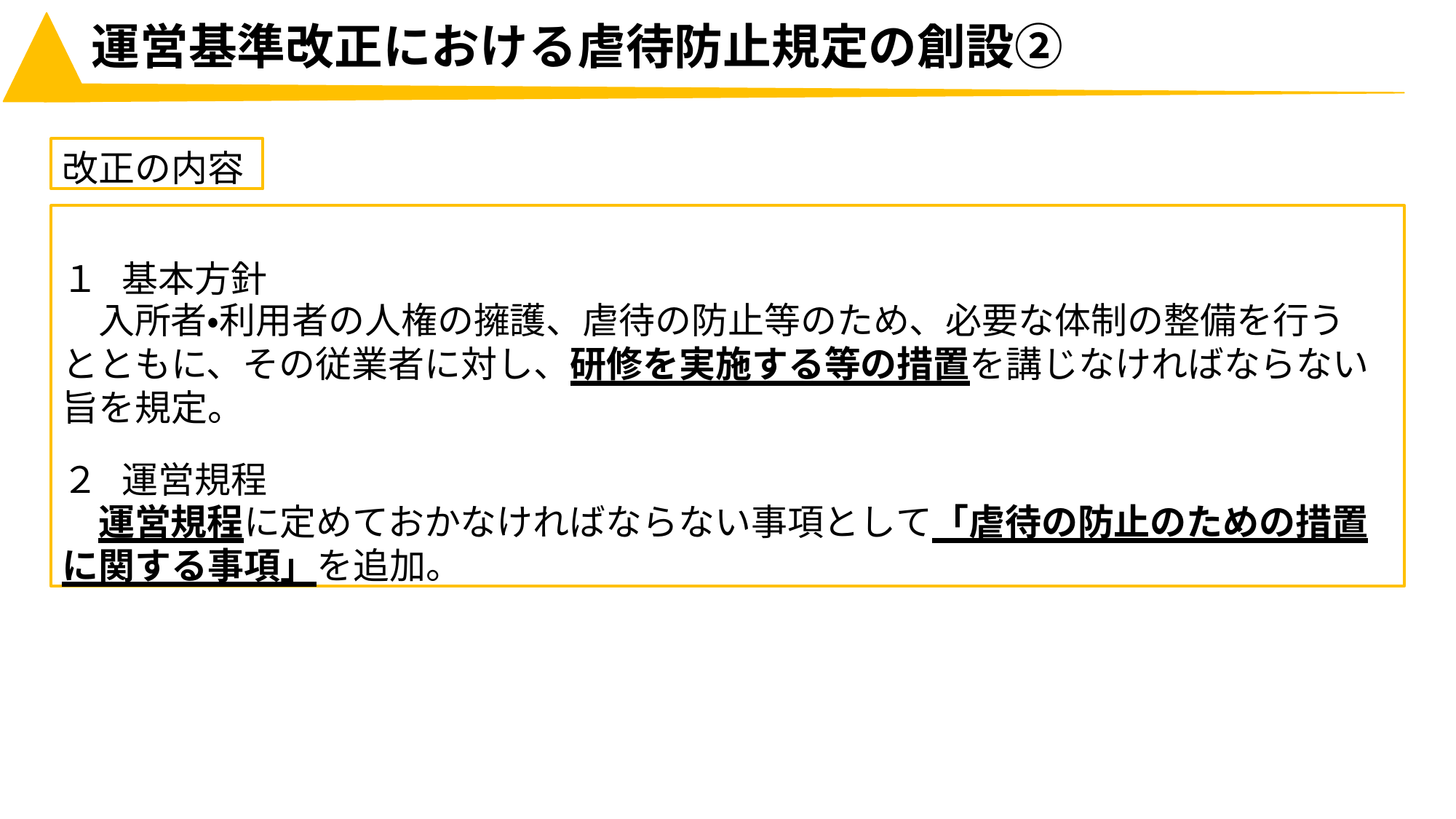

# 運営基準改正における虐待防止規定の創設②
改正の内容

１	基本方針
入所者・利用者の人権の擁護、虐待の防止等のため、必要な体制の整備を行う
とともに、その従業者に対し、研修を実施する等の措置を講じなければならない 旨を規定。

２	運営規程
運営規程に定めておかなければならない事項として「虐待の防止のための措置
に関する事項」を追加。